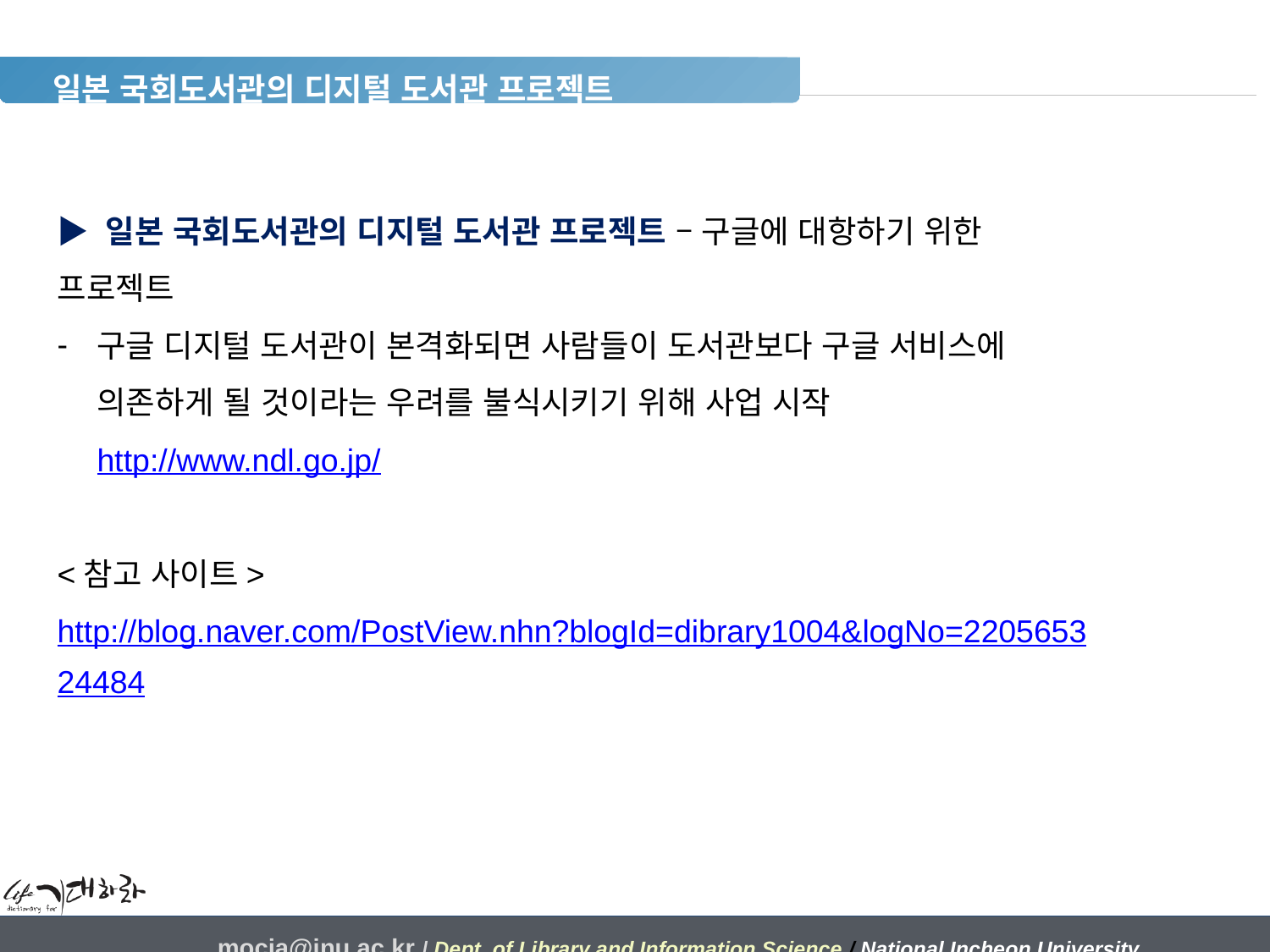

일본 국회도서관의 디지털 도서관 프로젝트

▶ 일본 국회도서관의 디지털 도서관 프로젝트 – 구글에 대항하기 위한 프로젝트
구글 디지털 도서관이 본격화되면 사람들이 도서관보다 구글 서비스에 의존하게 될 것이라는 우려를 불식시키기 위해 사업 시작 http://www.ndl.go.jp/

<참고 사이트>
http://blog.naver.com/PostView.nhn?blogId=dibrary1004&logNo=220565324484

mocja@inu.ac.kr / Dept. of Library and Information Science / National Incheon University